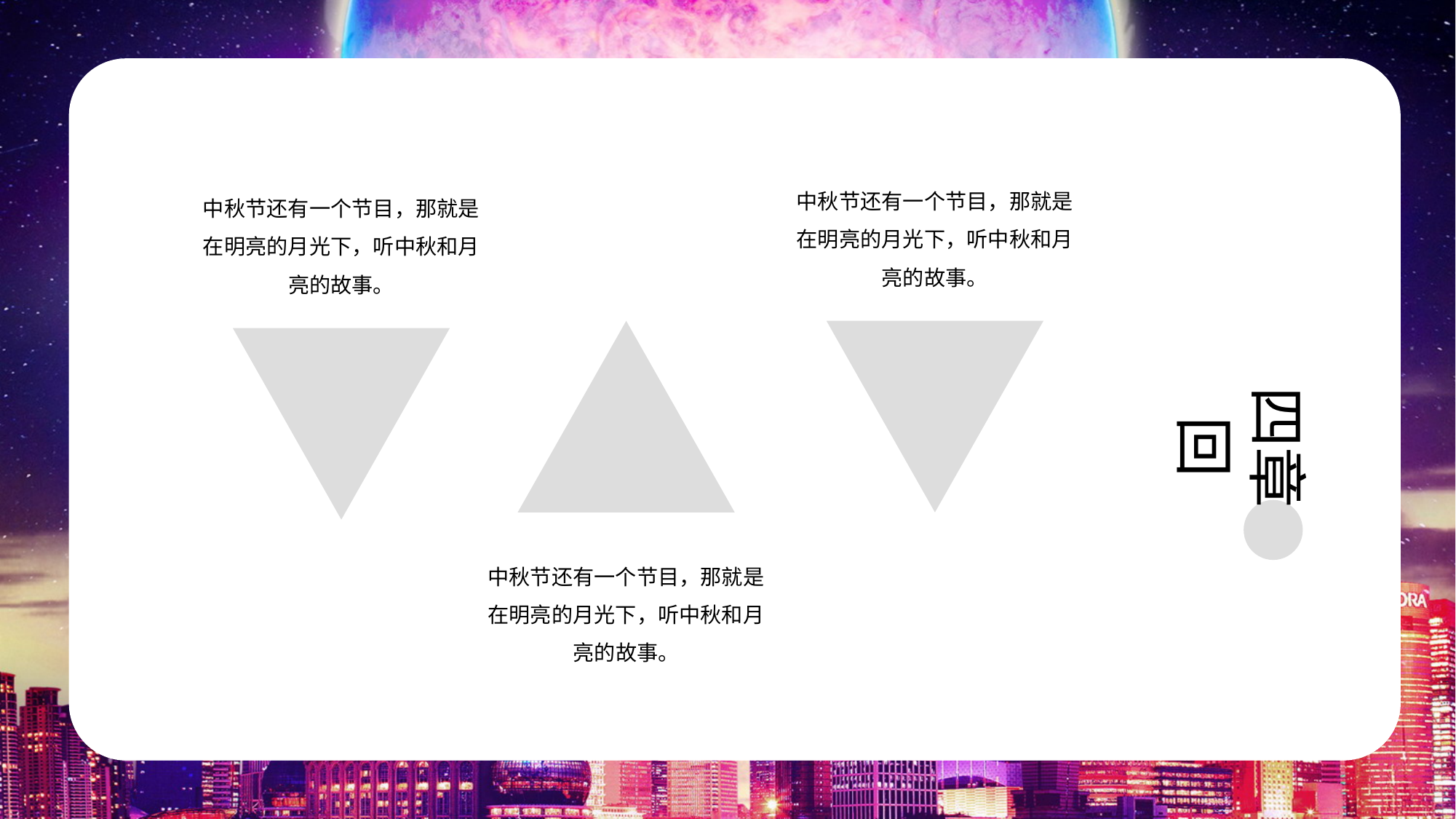

中秋节还有一个节目，那就是在明亮的月光下，听中秋和月亮的故事。
中秋节还有一个节目，那就是在明亮的月光下，听中秋和月亮的故事。

四章回

中秋节还有一个节目，那就是在明亮的月光下，听中秋和月亮的故事。